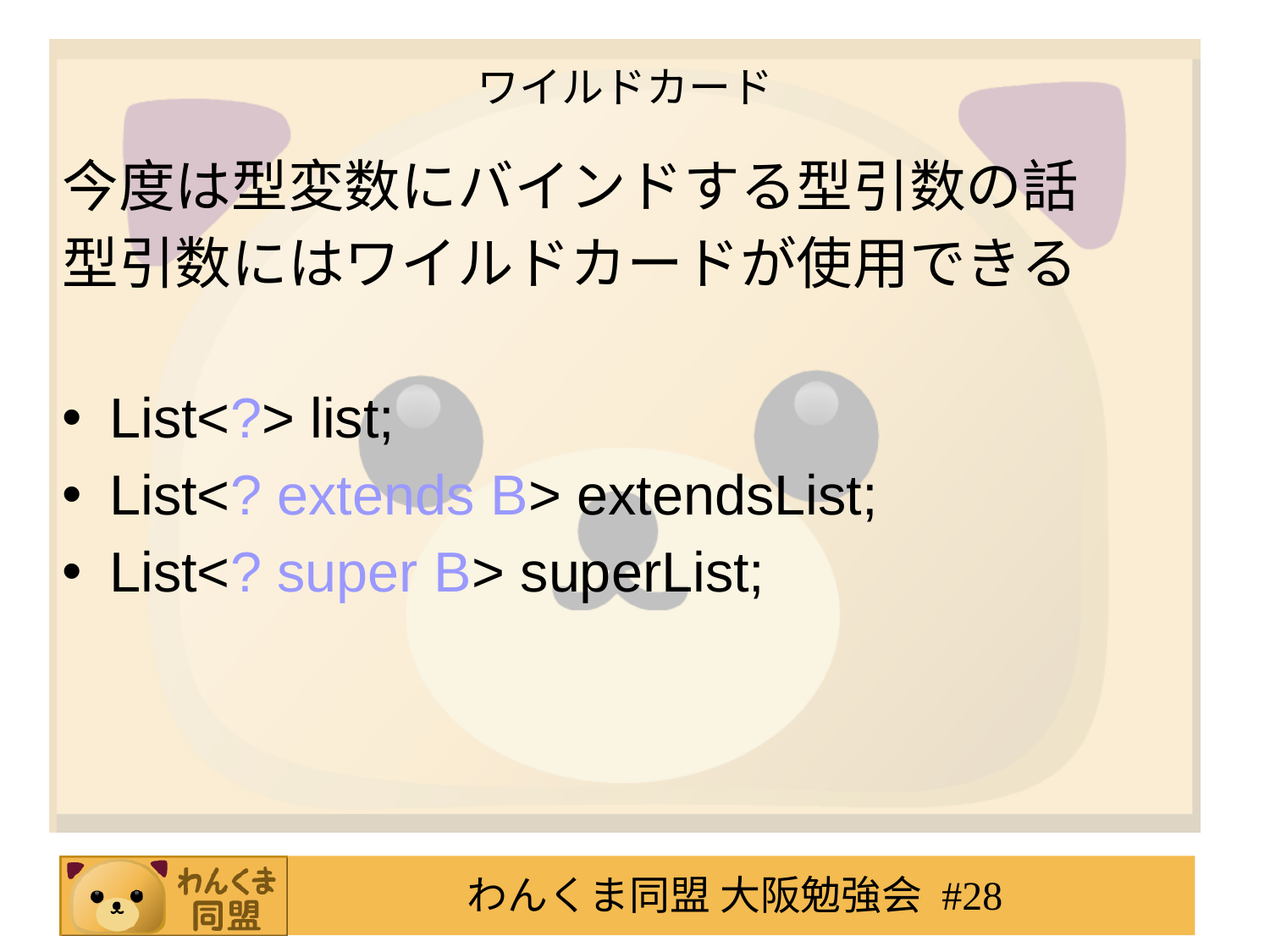

# ワイルドカード
今度は型変数にバインドする型引数の話
型引数にはワイルドカードが使用できる

List<?> list;
List<? extends B> extendsList;
List<? super B> superList;